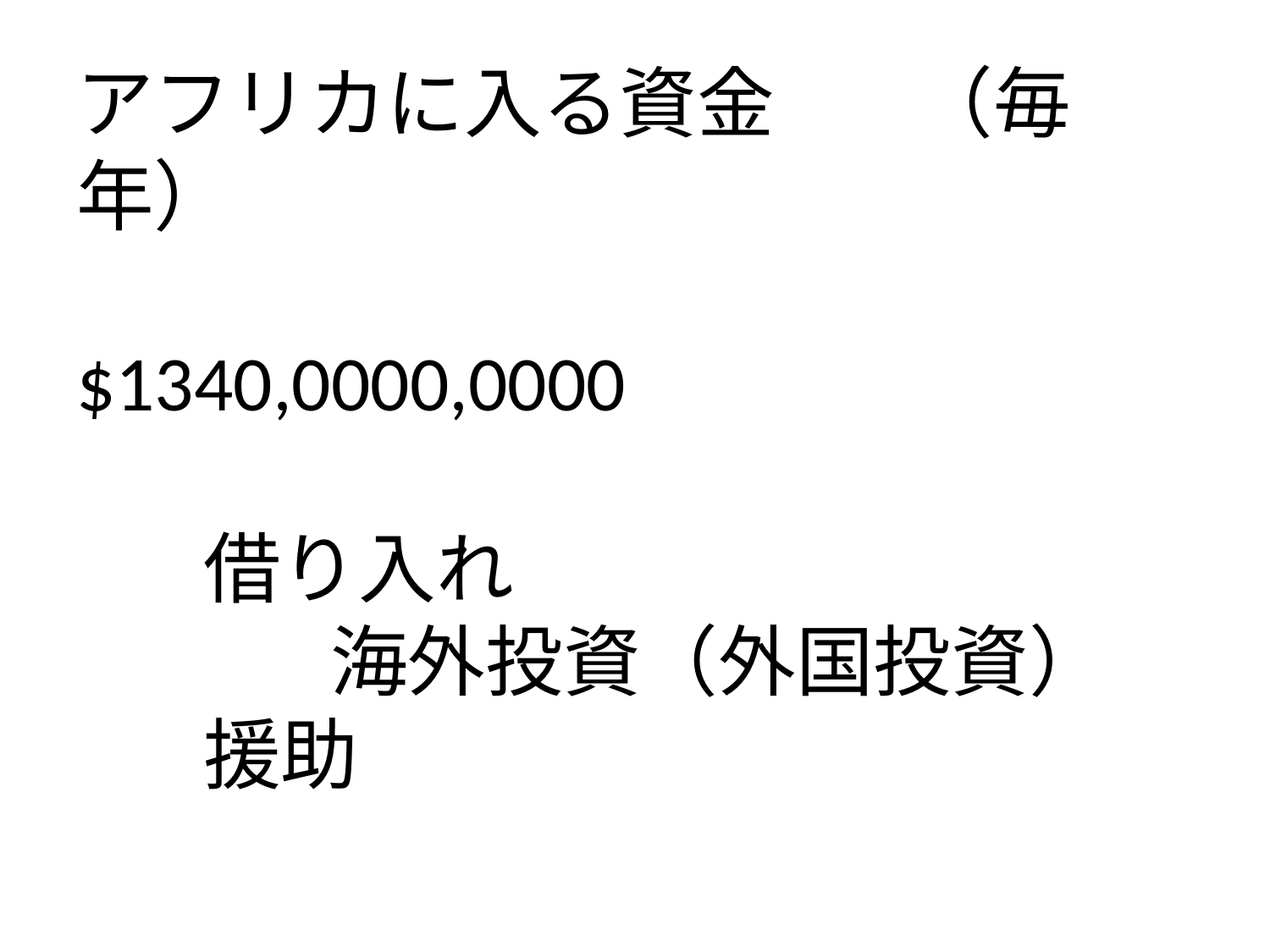

# アフリカに入る資金	　（毎年） $1340,0000,0000   借り入れ 海外投資（外国投資） 援助